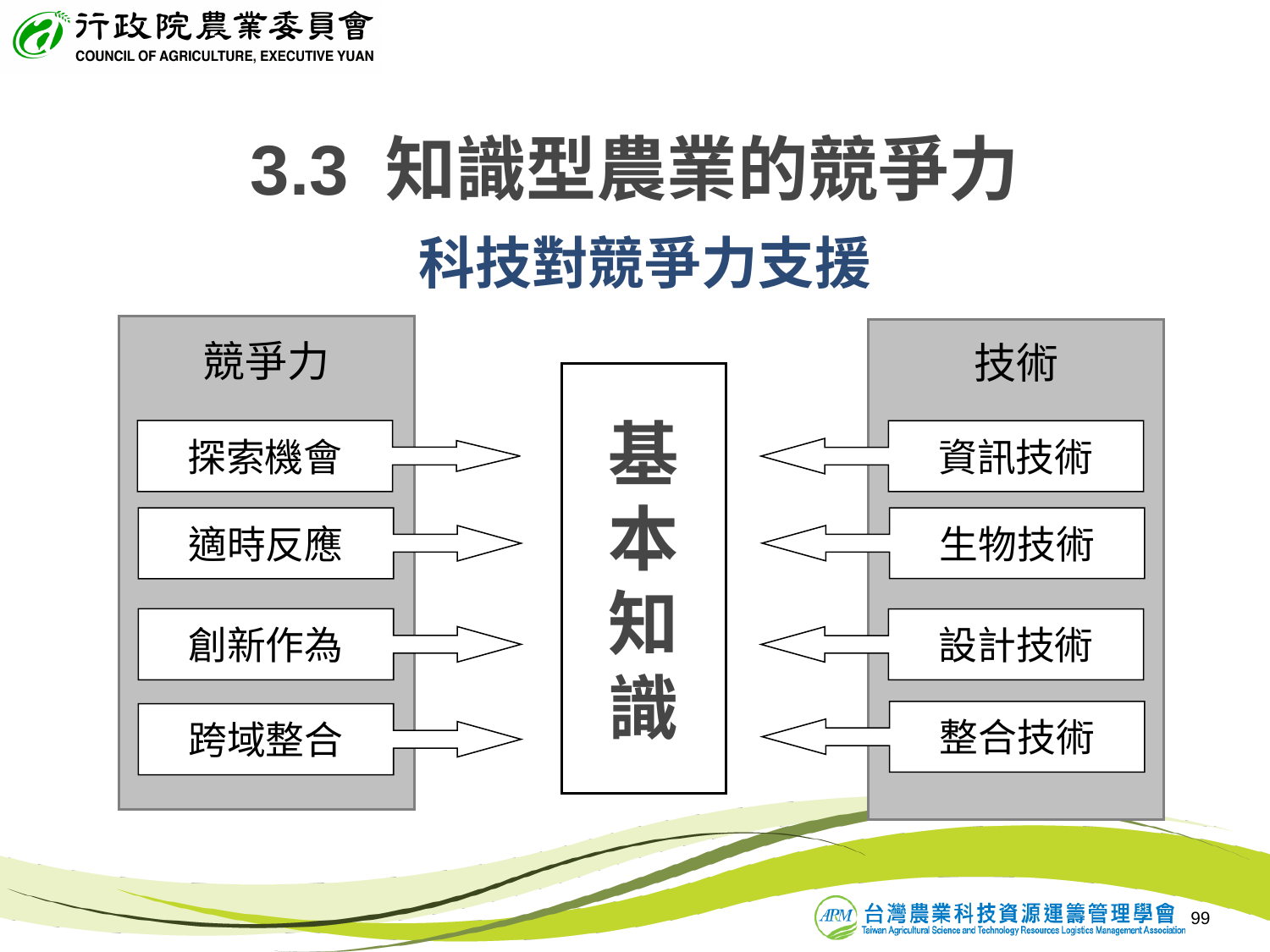

3.3 知識型農業的競爭力
# 科技對競爭力支援

競爭力
技術
基本知識
探索機會
資訊技術
適時反應
生物技術
創新作為
設計技術
整合技術
跨域整合
99